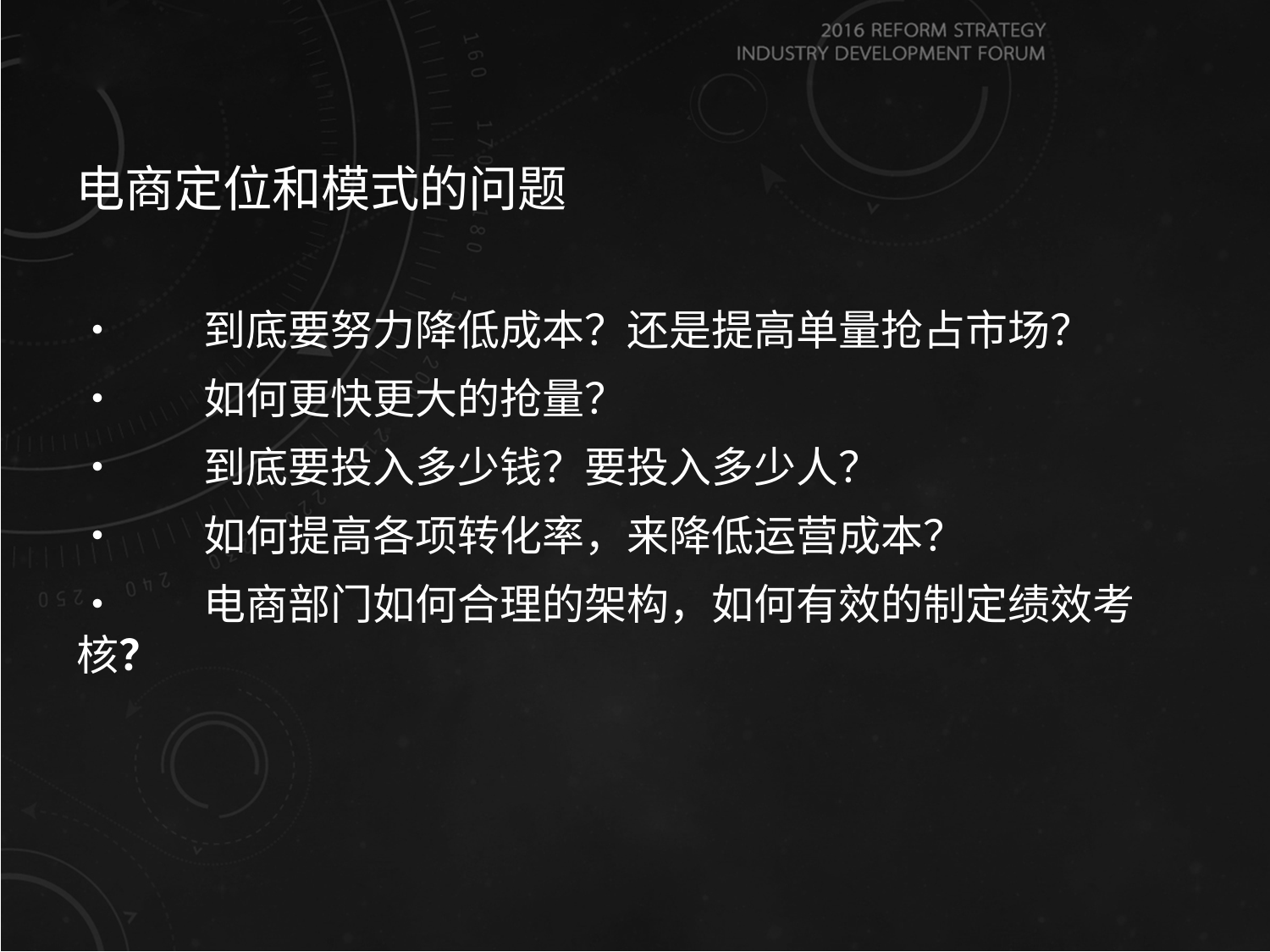

电商定位和模式的问题
•	到底要努力降低成本？还是提高单量抢占市场？
•	如何更快更大的抢量？
•	到底要投入多少钱？要投入多少人？
•	如何提高各项转化率，来降低运营成本？
•	电商部门如何合理的架构，如何有效的制定绩效考核？